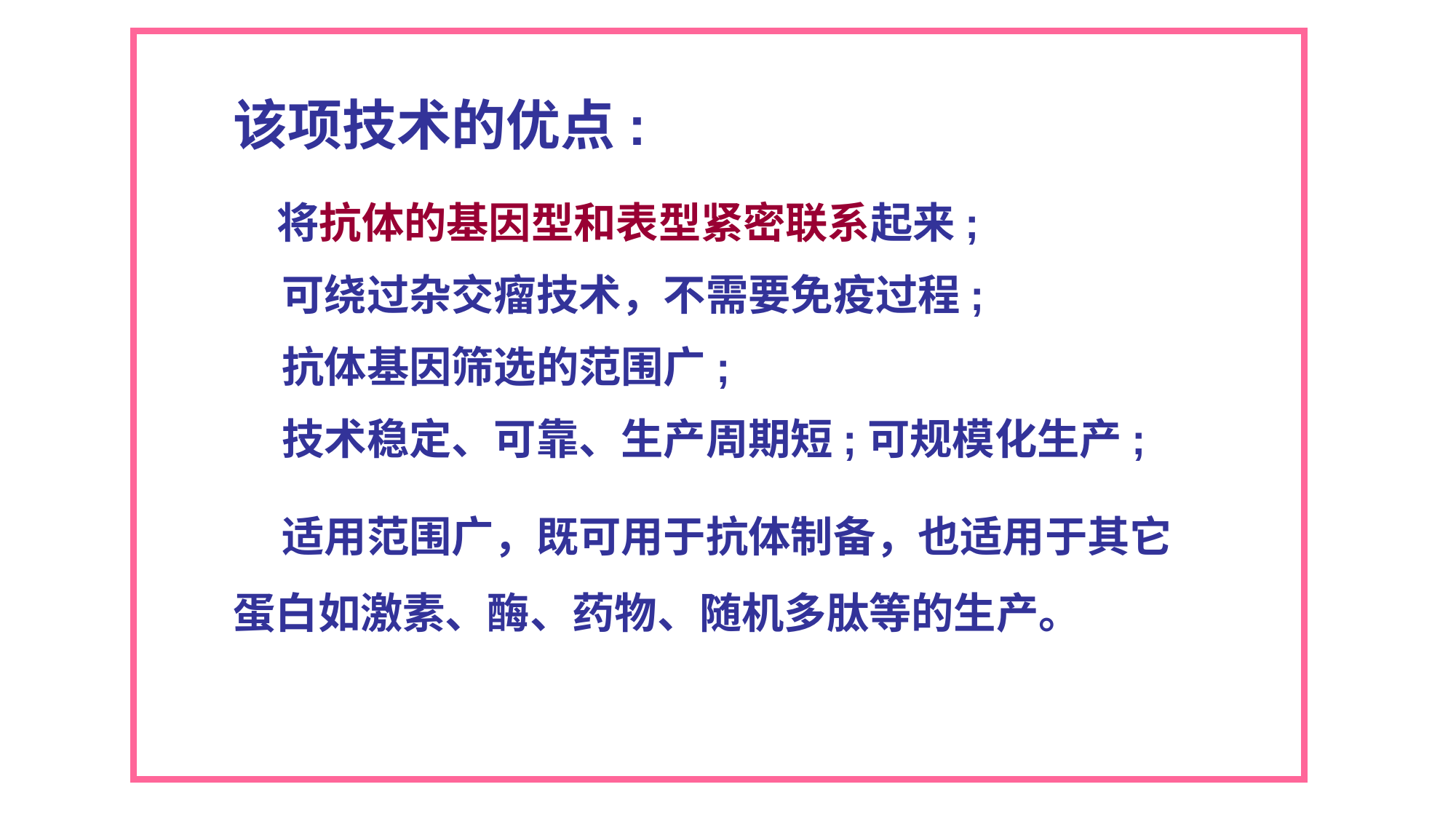

该项技术的优点:
      将抗体的基因型和表型紧密联系起来;
    可绕过杂交瘤技术，不需要免疫过程;
    抗体基因筛选的范围广;
    技术稳定、可靠、生产周期短;可规模化生产;
    适用范围广，既可用于抗体制备，也适用于其它蛋白如激素、酶、药物、随机多肽等的生产。